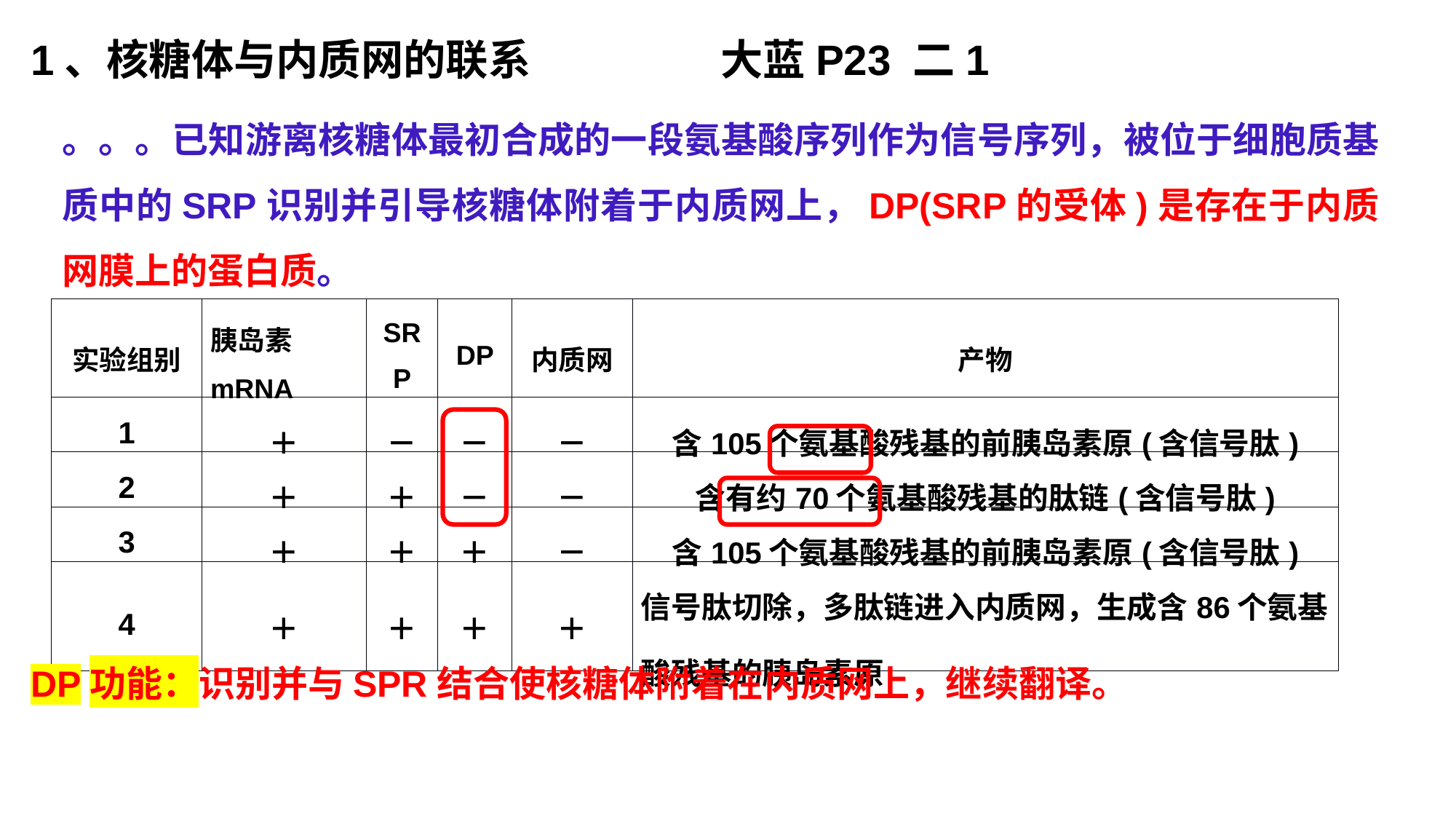

1、核糖体与内质网的联系
大蓝P23 二1
。。。已知游离核糖体最初合成的一段氨基酸序列作为信号序列，被位于细胞质基质中的SRP识别并引导核糖体附着于内质网上，DP(SRP的受体)是存在于内质网膜上的蛋白质。
| 实验组别 | 胰岛素mRNA | SRP | DP | 内质网 | 产物 |
| --- | --- | --- | --- | --- | --- |
| 1 | ＋ | － | － | － | 含105个氨基酸残基的前胰岛素原(含信号肽) |
| 2 | ＋ | ＋ | － | － | 含有约70个氨基酸残基的肽链(含信号肽) |
| 3 | ＋ | ＋ | ＋ | － | 含105个氨基酸残基的前胰岛素原(含信号肽) |
| 4 | ＋ | ＋ | ＋ | ＋ | 信号肽切除，多肽链进入内质网，生成含86个氨基酸残基的胰岛素原 |

DP功能：识别并与SPR结合使核糖体附着在内质网上，继续翻译。